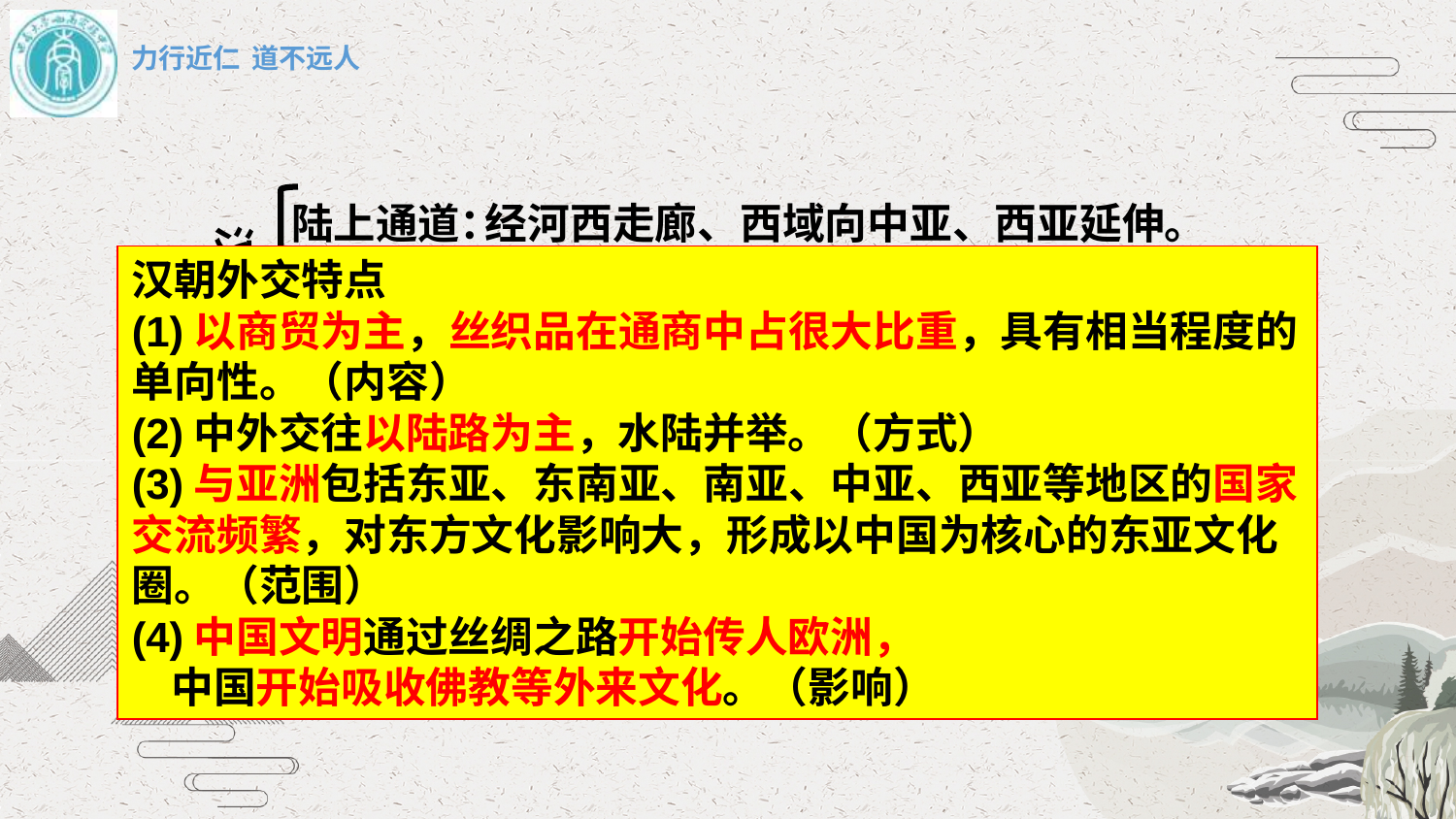

经河西走廊、西域向中亚、西亚延伸。
陆上通道：
汉朝时期的对外交往
汉朝外交特点
(1)以商贸为主，丝织品在通商中占很大比重，具有相当程度的单向性。（内容）
(2)中外交往以陆路为主，水陆并举。（方式）
(3)与亚洲包括东亚、东南亚、南亚、中亚、西亚等地区的国家交流频繁，对东方文化影响大，形成以中国为核心的东亚文化圈。（范围）
(4)中国文明通过丝绸之路开始传人欧洲，
   中国开始吸收佛教等外来文化。（影响）
甘英出使大秦（罗马帝国），抵达波斯湾地区。
海上通道：
从合浦郡徐闻县（广东徐闻）至印度南部。
倭国遣使来朝，光武帝赐倭国国王金印。